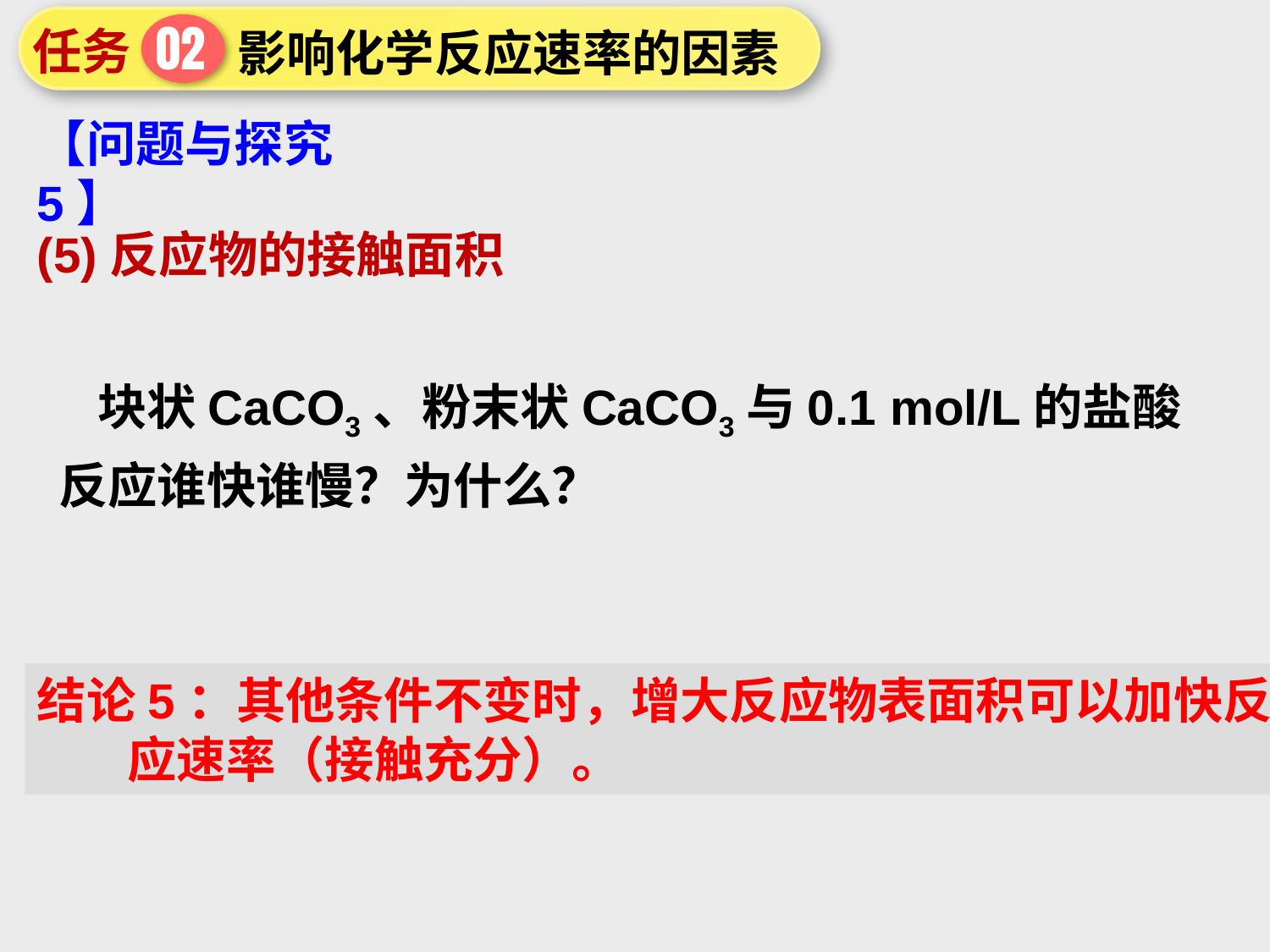

任务

02
影响化学反应速率的因素
【问题与探究5】
(5)反应物的接触面积

   块状CaCO3、粉末状CaCO3与0.1 mol/L的盐酸反应谁快谁慢？为什么？
结论5：其他条件不变时，增大反应物表面积可以加快反
       应速率（接触充分）。